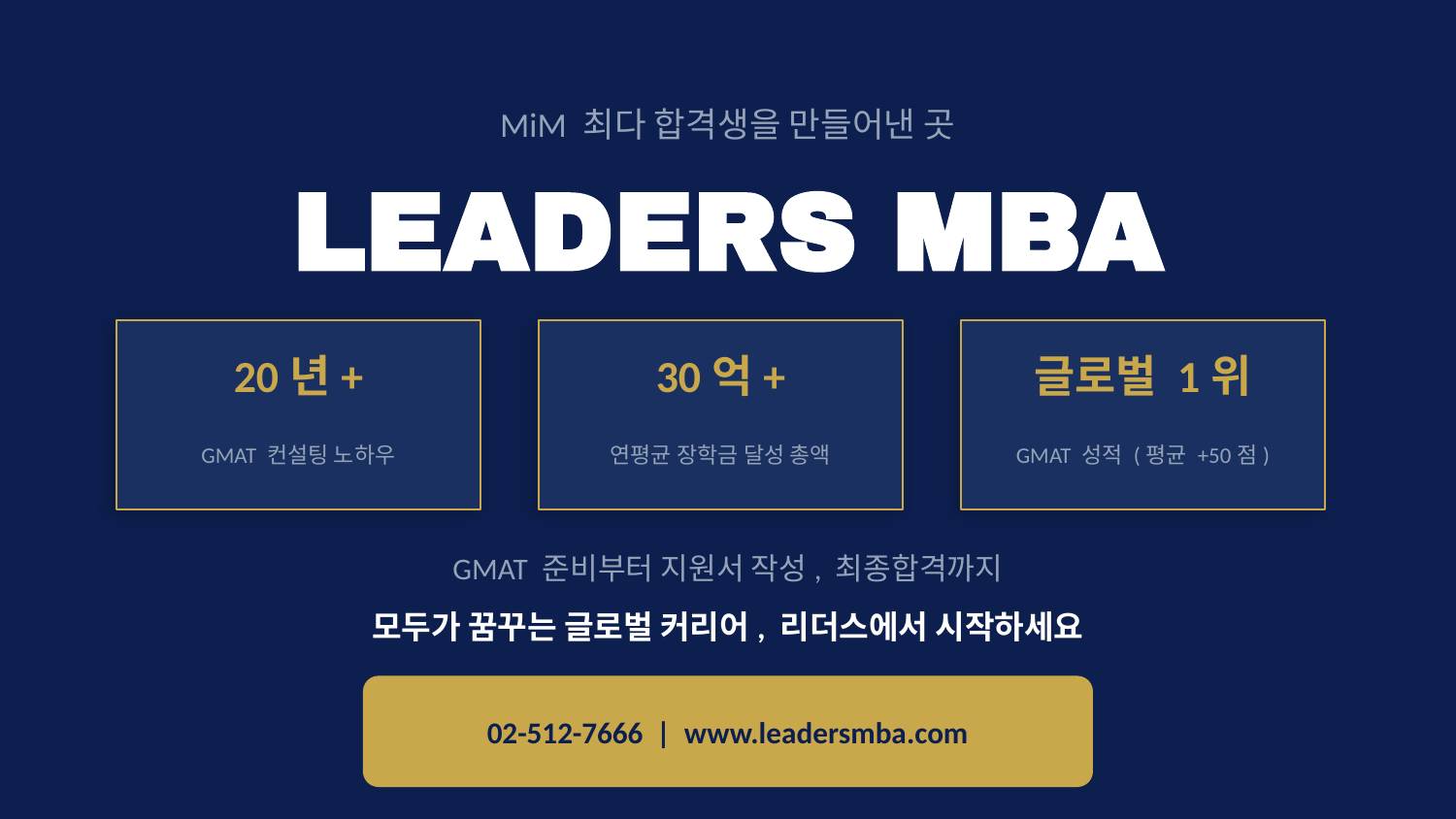

MiM 최다 합격생을 만들어낸 곳
LEADERS MBA

20년+
30억+
글로벌 1위
GMAT 컨설팅 노하우
연평균 장학금 달성 총액
GMAT 성적 (평균 +50점)
GMAT 준비부터 지원서 작성, 최종합격까지
모두가 꿈꾸는 글로벌 커리어, 리더스에서 시작하세요

02-512-7666  |  www.leadersmba.com